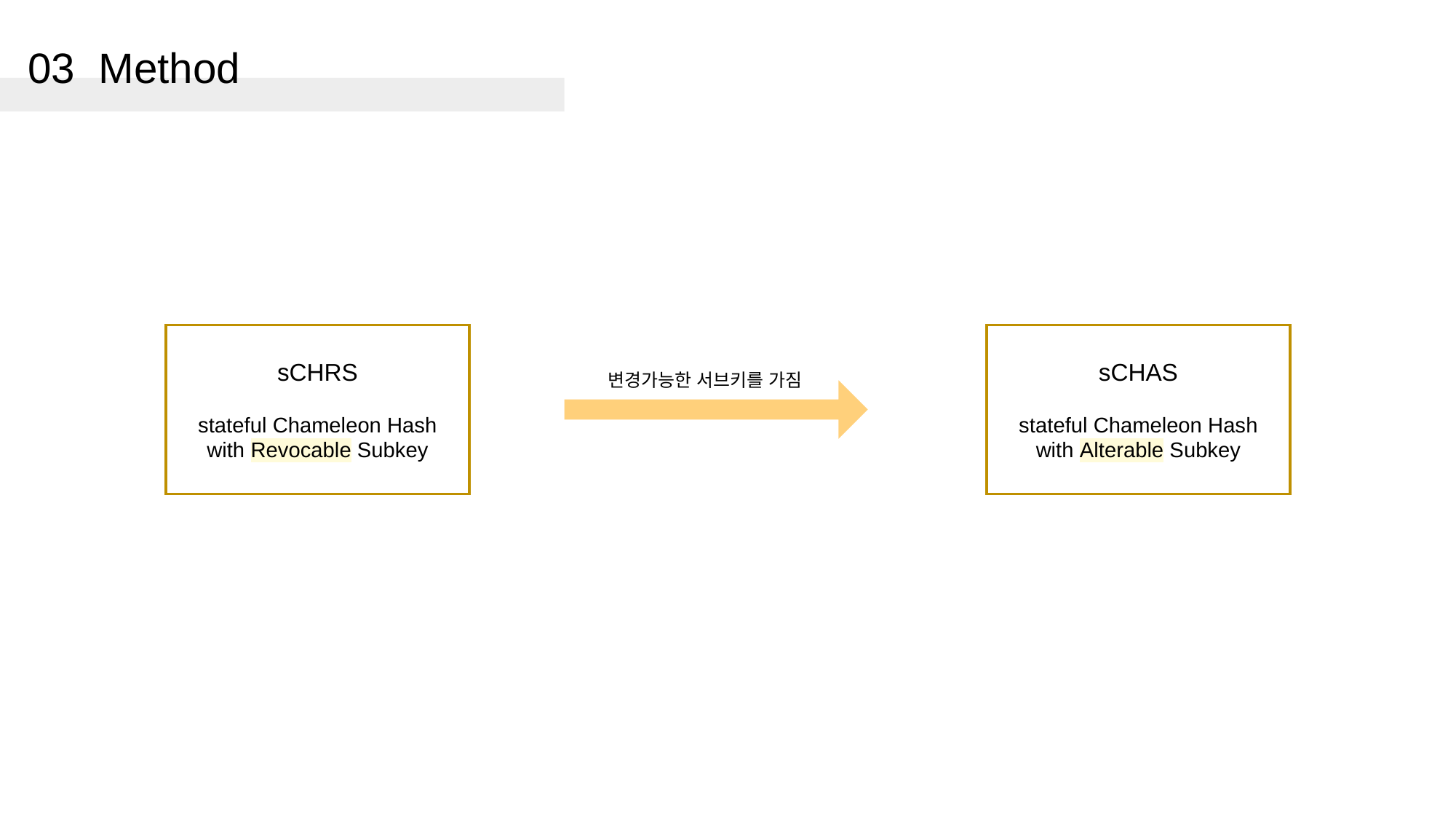

# 03  Method

sCHRS

stateful Chameleon Hash with Revocable Subkey
sCHAS

stateful Chameleon Hash with Alterable Subkey
변경가능한 서브키를 가짐